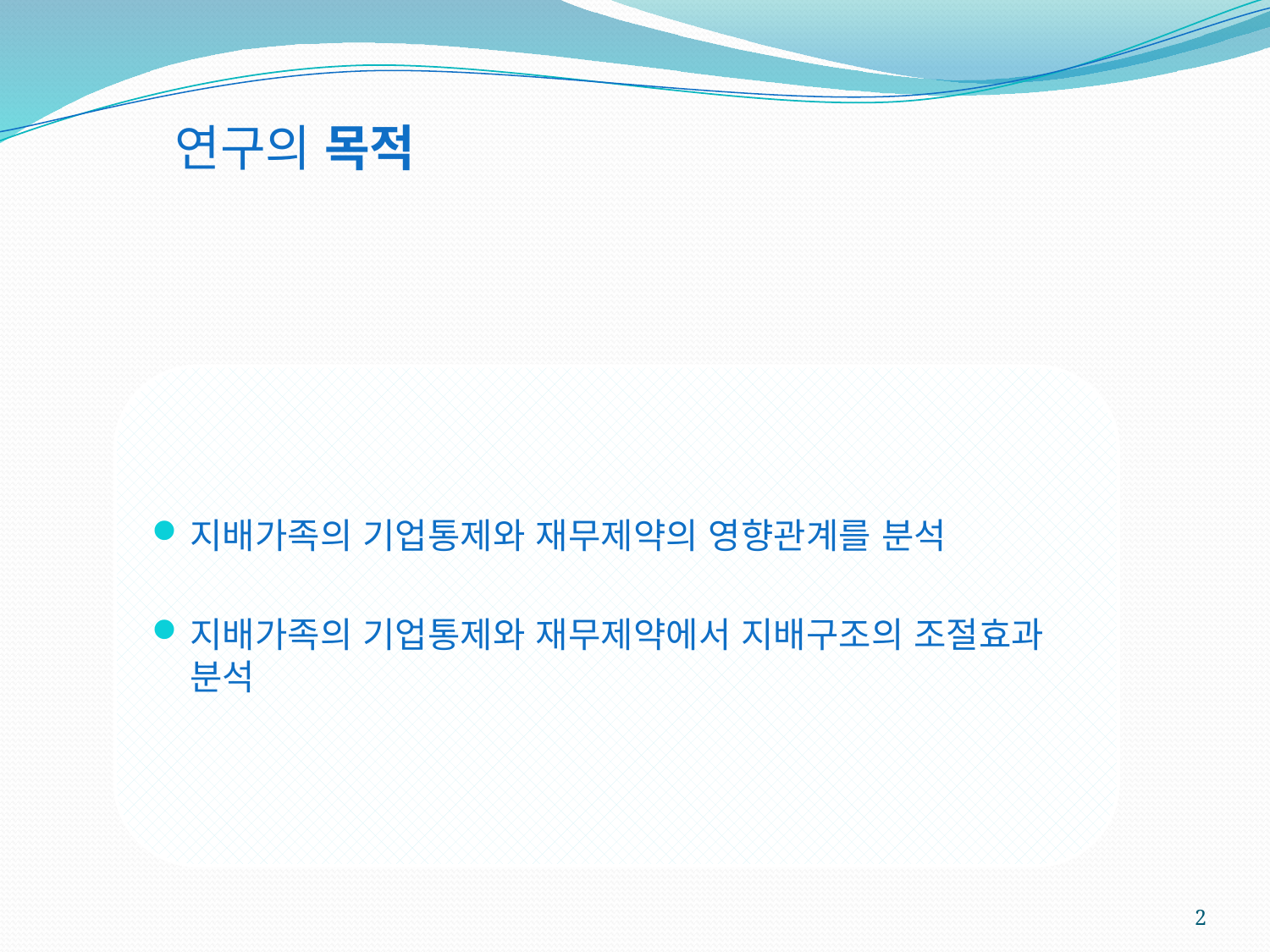

# 연구의 목적

지배가족의 기업통제와 재무제약의 영향관계를 분석

지배가족의 기업통제와 재무제약에서 지배구조의 조절효과 분석

2